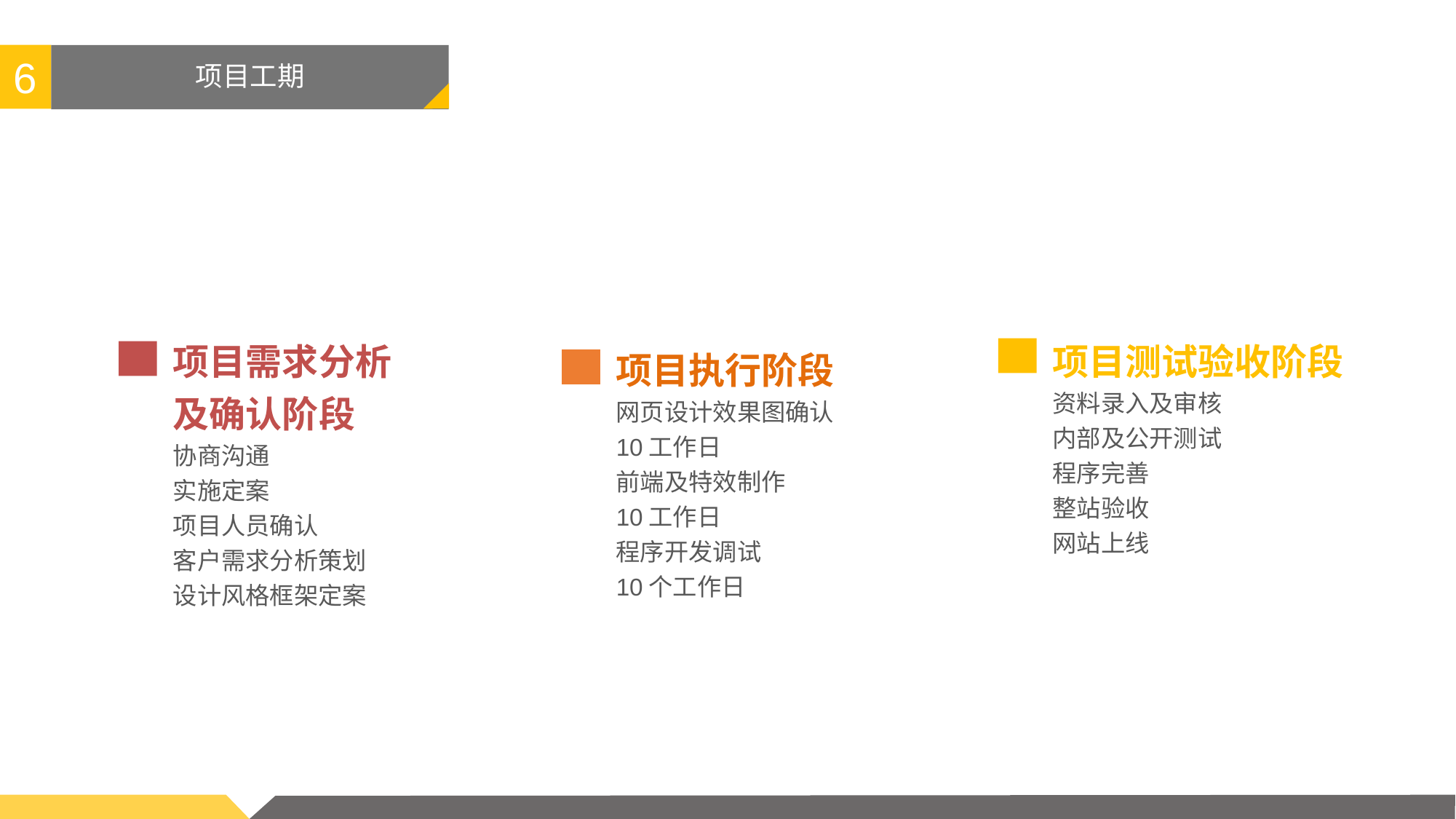

6
# 项目工期

项目需求分析
及确认阶段
协商沟通
实施定案
项目人员确认
客户需求分析策划
设计风格框架定案

项目测试验收阶段
资料录入及审核
内部及公开测试
程序完善
整站验收
网站上线

项目执行阶段
网页设计效果图确认
10工作日
前端及特效制作
10工作日
程序开发调试
10个工作日